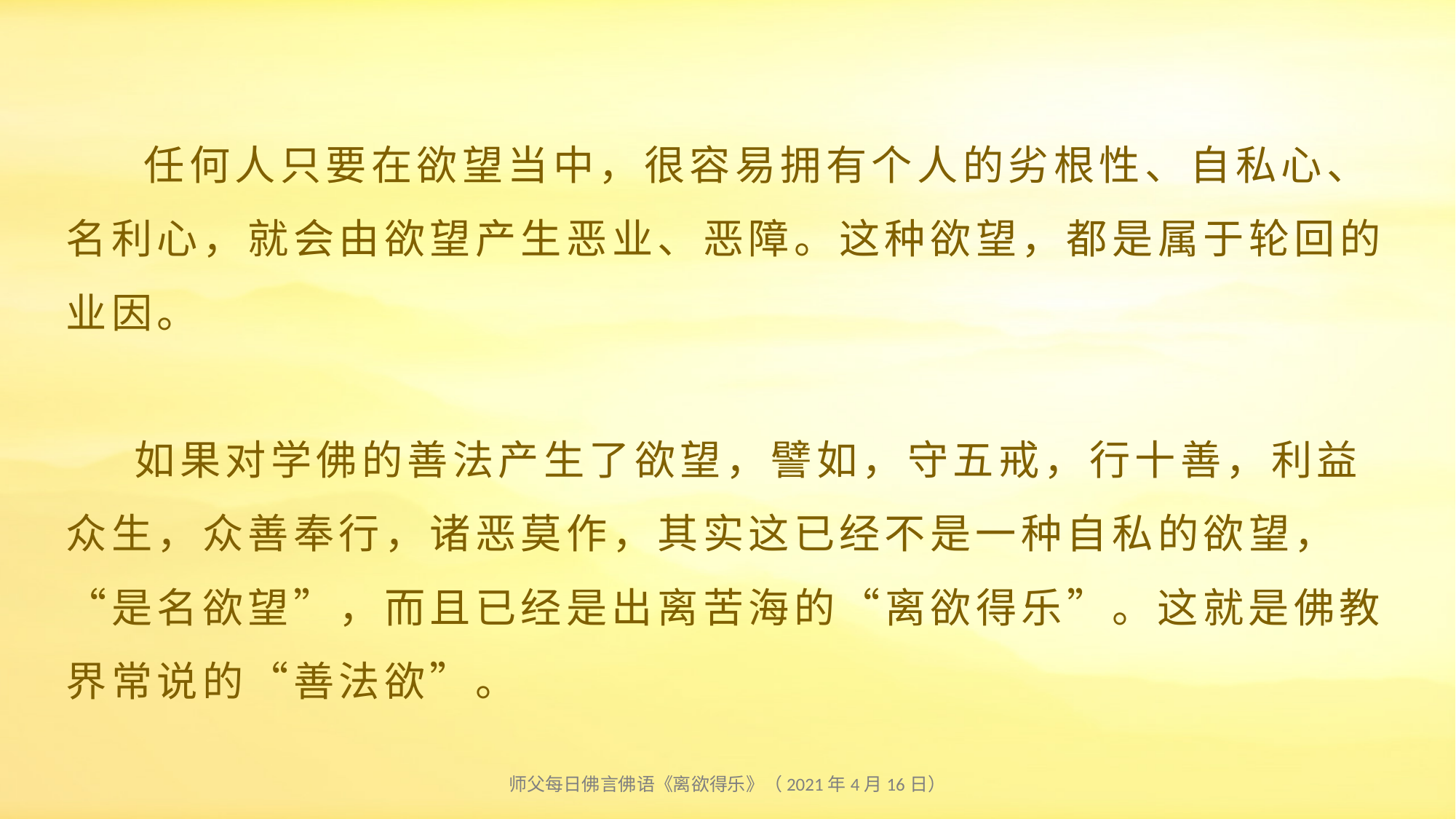

# 任何人只要在欲望当中，很容易拥有个人的劣根性、自私心、名利心，就会由欲望产生恶业、恶障。这种欲望，都是属于轮回的业因。 如果对学佛的善法产生了欲望，譬如，守五戒，行十善，利益众生，众善奉行，诸恶莫作，其实这已经不是一种自私的欲望，“是名欲望”，而且已经是出离苦海的“离欲得乐”。这就是佛教界常说的“善法欲”。
师父每日佛言佛语《离欲得乐》（2021年4月16日）